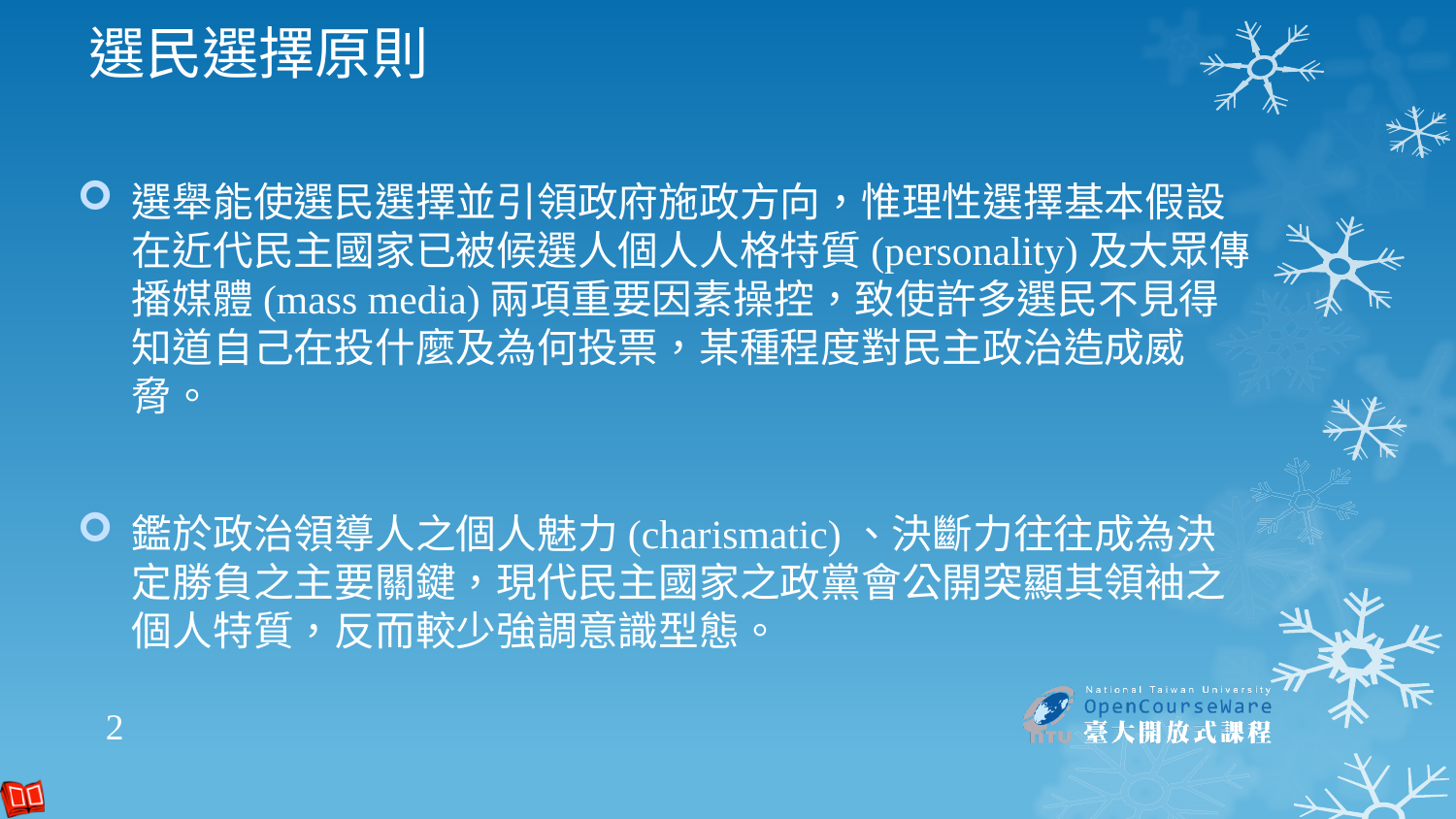

選民選擇原則
選舉能使選民選擇並引領政府施政方向，惟理性選擇基本假設在近代民主國家已被候選人個人人格特質(personality)及大眾傳播媒體(mass media)兩項重要因素操控，致使許多選民不見得知道自己在投什麼及為何投票，某種程度對民主政治造成威脅。

鑑於政治領導人之個人魅力(charismatic)、決斷力往往成為決定勝負之主要關鍵，現代民主國家之政黨會公開突顯其領袖之個人特質，反而較少強調意識型態。
2